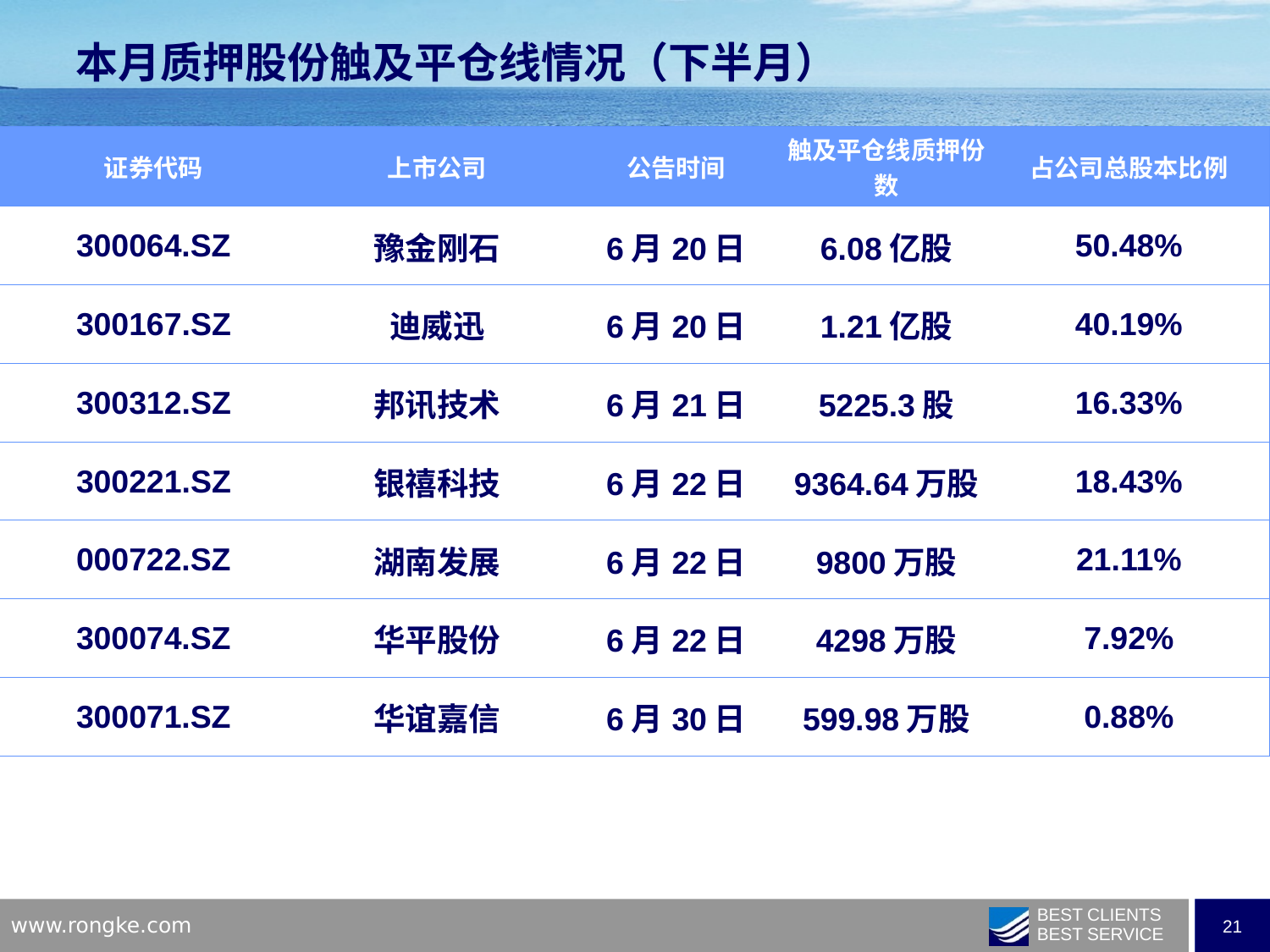

本月质押股份触及平仓线情况（下半月）
| 证券代码 | 上市公司 | 公告时间 | 触及平仓线质押份数 | 占公司总股本比例 |
| --- | --- | --- | --- | --- |
| 300064.SZ | 豫金刚石 | 6月20日 | 6.08亿股 | 50.48% |
| 300167.SZ | 迪威迅 | 6月20日 | 1.21亿股 | 40.19% |
| 300312.SZ | 邦讯技术 | 6月21日 | 5225.3股 | 16.33% |
| 300221.SZ | 银禧科技 | 6月22日 | 9364.64万股 | 18.43% |
| 000722.SZ | 湖南发展 | 6月22日 | 9800万股 | 21.11% |
| 300074.SZ | 华平股份 | 6月22日 | 4298万股 | 7.92% |
| 300071.SZ | 华谊嘉信 | 6月30日 | 599.98万股 | 0.88% |